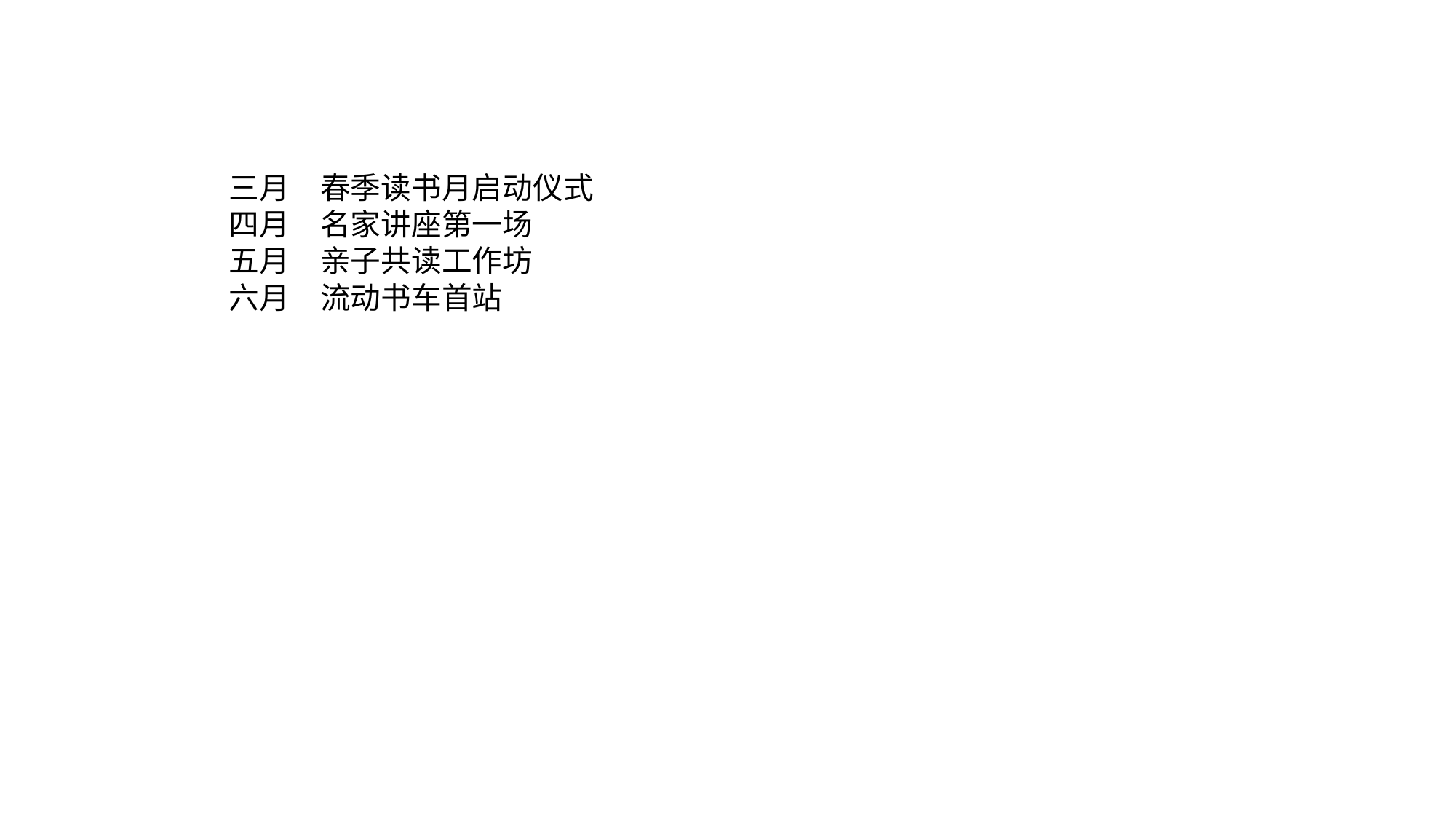

三月　春季读书月启动仪式
四月　名家讲座第一场
五月　亲子共读工作坊
六月　流动书车首站